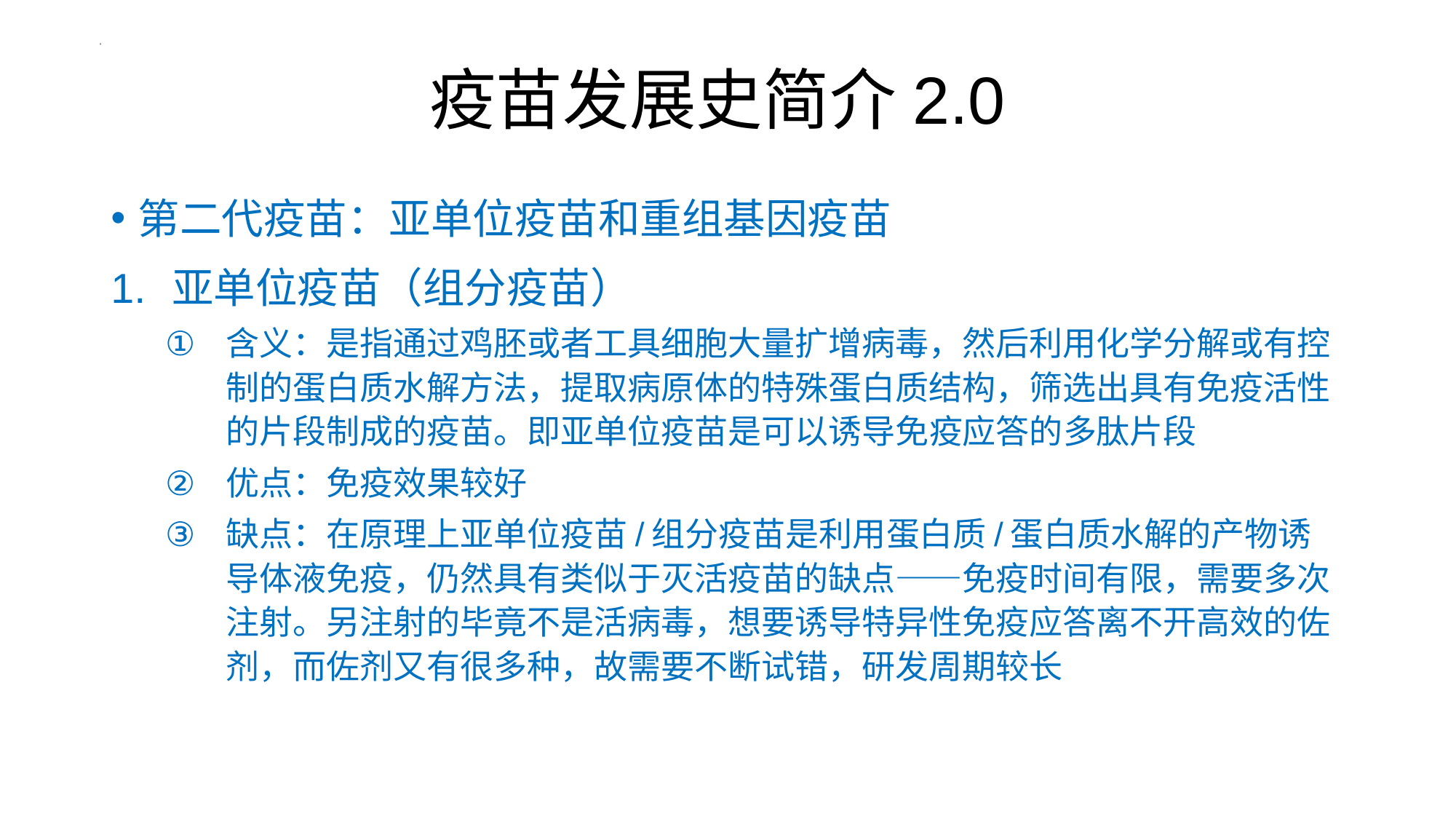

# 疫苗发展史简介2.0
第二代疫苗：亚单位疫苗和重组基因疫苗
亚单位疫苗（组分疫苗）
含义：是指通过鸡胚或者工具细胞大量扩增病毒，然后利用化学分解或有控制的蛋白质水解方法，提取病原体的特殊蛋白质结构，筛选出具有免疫活性的片段制成的疫苗。即亚单位疫苗是可以诱导免疫应答的多肽片段
优点：免疫效果较好
缺点：在原理上亚单位疫苗/组分疫苗是利用蛋白质/蛋白质水解的产物诱导体液免疫，仍然具有类似于灭活疫苗的缺点——免疫时间有限，需要多次注射。另注射的毕竟不是活病毒，想要诱导特异性免疫应答离不开高效的佐剂，而佐剂又有很多种，故需要不断试错，研发周期较长